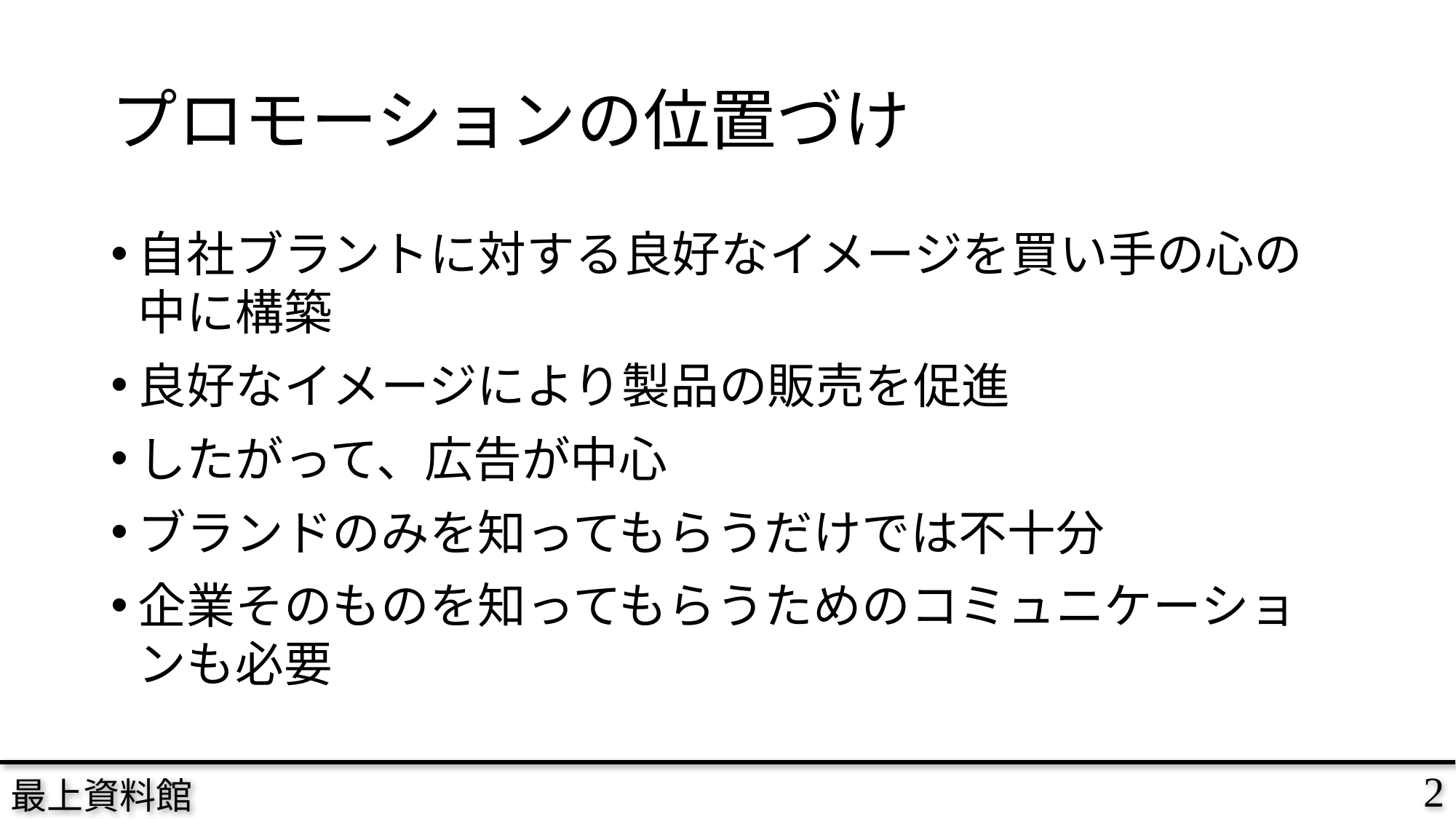

# プロモーションの位置づけ
自社ブラントに対する良好なイメージを買い手の心の中に構築
良好なイメージにより製品の販売を促進
したがって、広告が中心
ブランドのみを知ってもらうだけでは不十分
企業そのものを知ってもらうためのコミュニケーションも必要